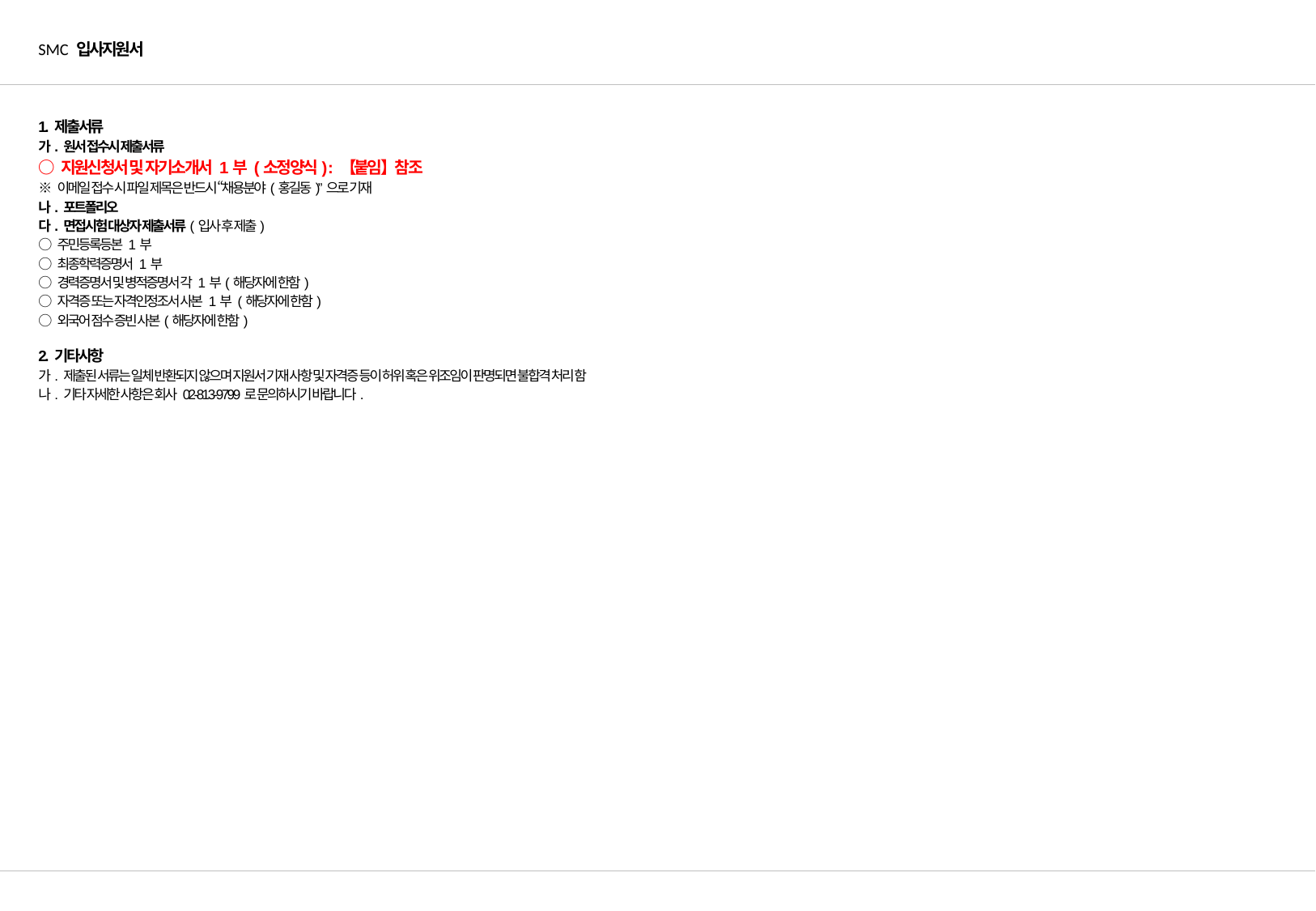

SMC 입사지원서
1. 제출서류
가. 원서 접수시 제출서류
○ 지원신청서 및 자기소개서 1부 (소정양식) : 【붙임】참조
※ 이메일 접수 시 파일 제목은 반드시 “채용분야(홍길동)”으로 기재
나. 포트폴리오
다. 면접시험 대상자 제출서류(입사 후 제출)
○ 주민등록등본 1부
○ 최종학력증명서 1부
○ 경력증명서 및 병적증명서 각 1부(해당자에 한함)
○ 자격증 또는 자격인정조서 사본 1부 (해당자에 한함)
○ 외국어 점수 증빈 사본(해당자에 한함)

2. 기타사항
가. 제출된 서류는 일체 반환되지 않으며 지원서 기재 사항 및 자격증 등이 허위 혹은 위조임이 판명되면 불합격 처리 함
나. 기타 자세한 사항은 회사 02-813-9799로 문의하시기 바랍니다.